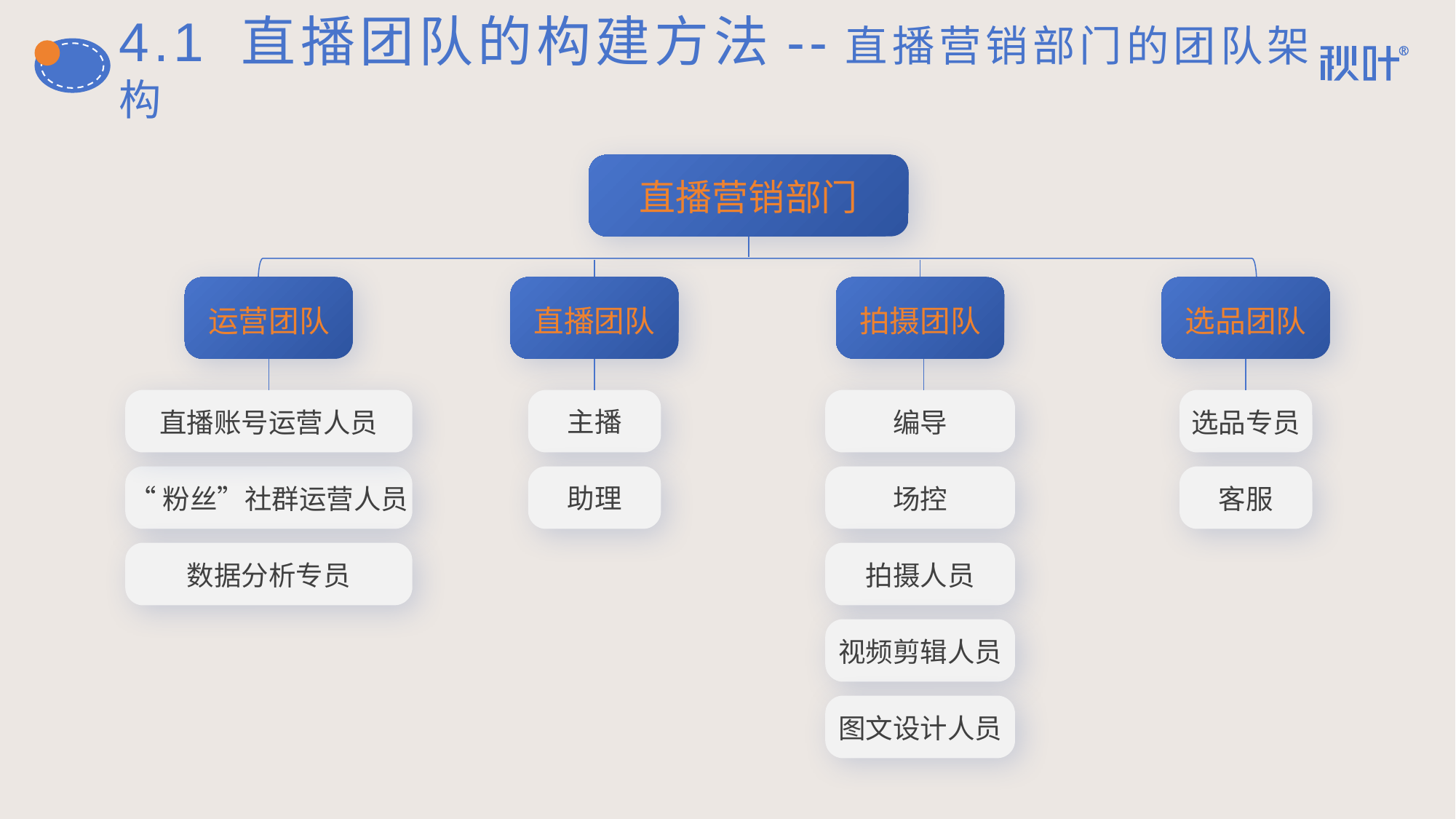

# 4.1 直播团队的构建方法--直播营销部门的团队架构

直播营销部门

运营团队

直播团队

拍摄团队

选品团队

直播账号运营人员

“粉丝”社群运营人员

数据分析专员

主播

助理

编导

场控

拍摄人员

视频剪辑人员

图文设计人员

选品专员

客服